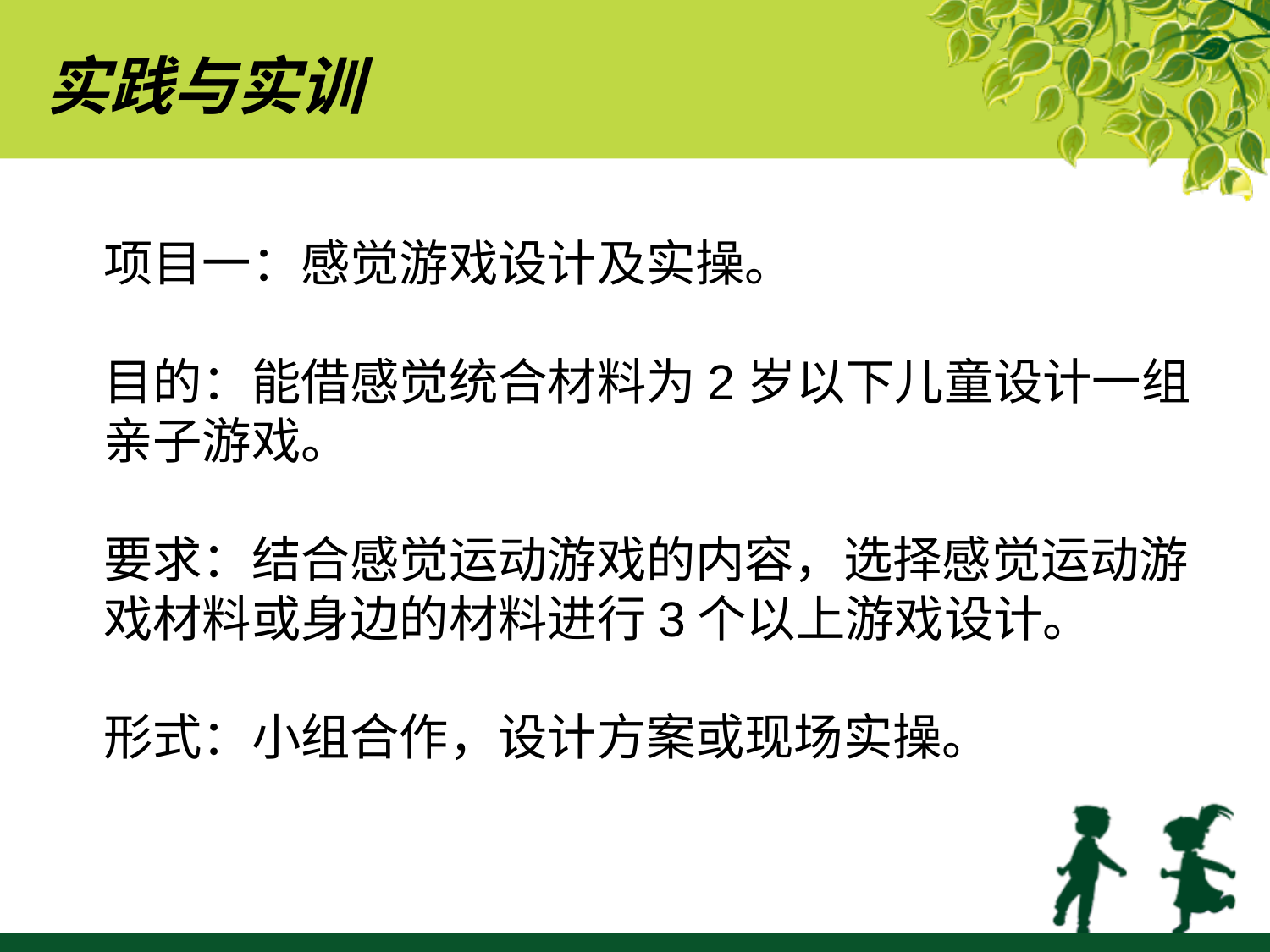

实践与实训
项目一：感觉游戏设计及实操。

目的：能借感觉统合材料为2岁以下儿童设计一组亲子游戏。

要求：结合感觉运动游戏的内容，选择感觉运动游戏材料或身边的材料进行3个以上游戏设计。

形式：小组合作，设计方案或现场实操。